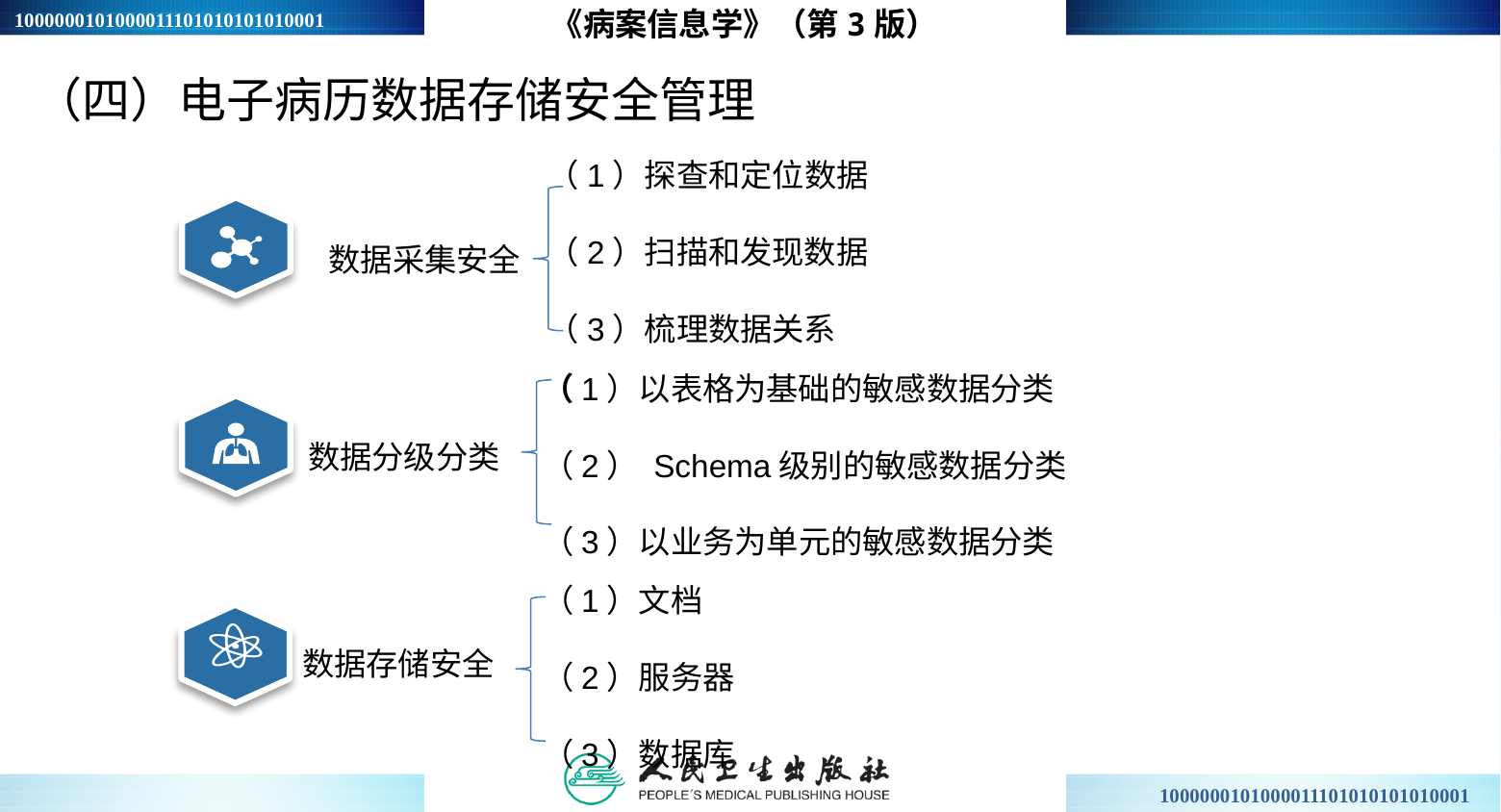

《病案信息学》（第3版）

（1）探查和定位数据

（2）扫描和发现数据

（3）梳理数据关系

  数据采集安全
（1）以表格为基础的敏感数据分类

（2） Schema级别的敏感数据分类

（3）以业务为单元的敏感数据分类

数据分级分类
（1）文档

（2）服务器

（3）数据库

数据存储安全
（四）电子病历数据存储安全管理